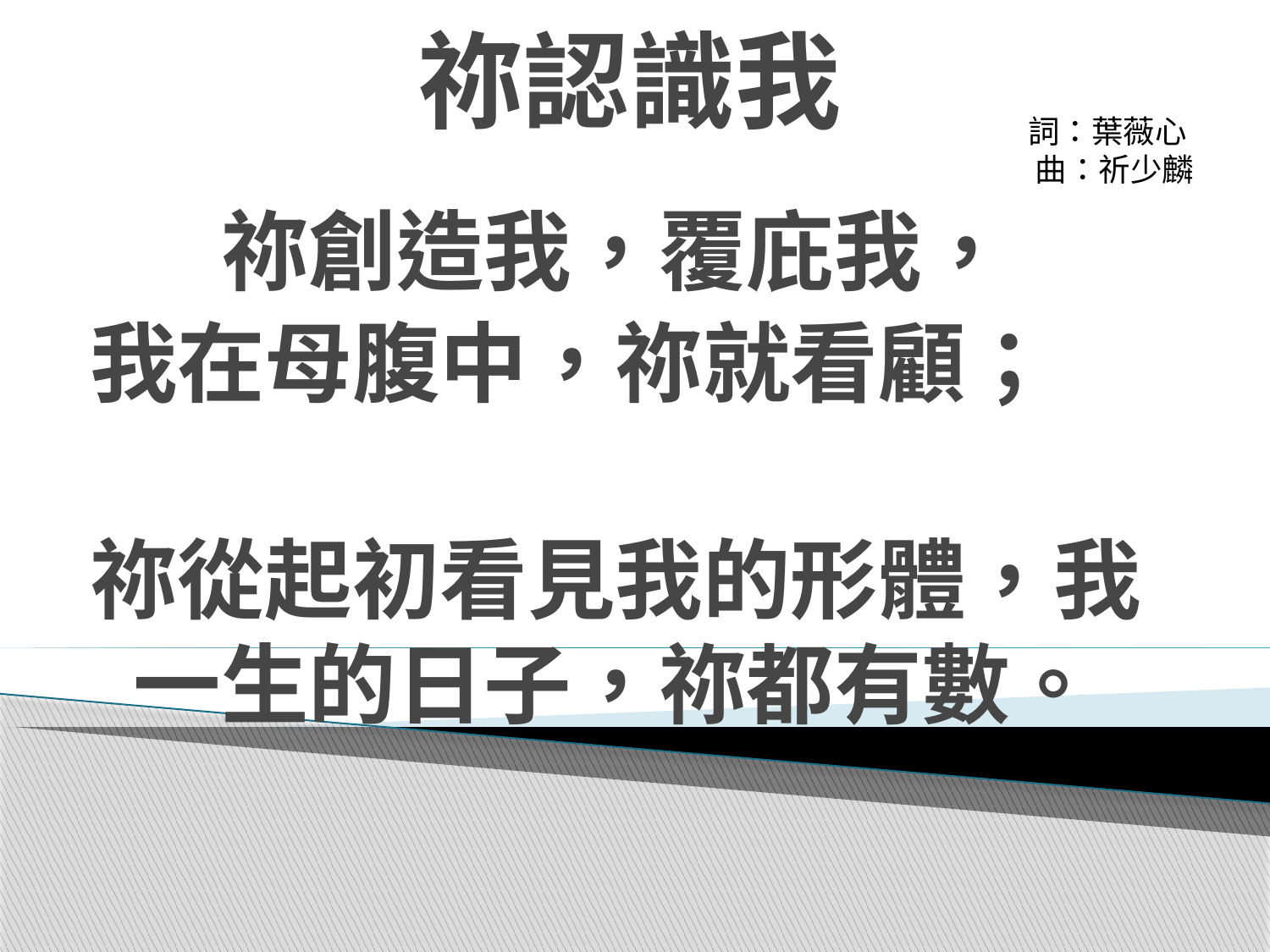

# 祢認識我
詞：葉薇心
曲：祈少麟
祢創造我，覆庇我，
我在母腹中，祢就看顧；
祢從起初看見我的形體，我一生的日子，祢都有數。